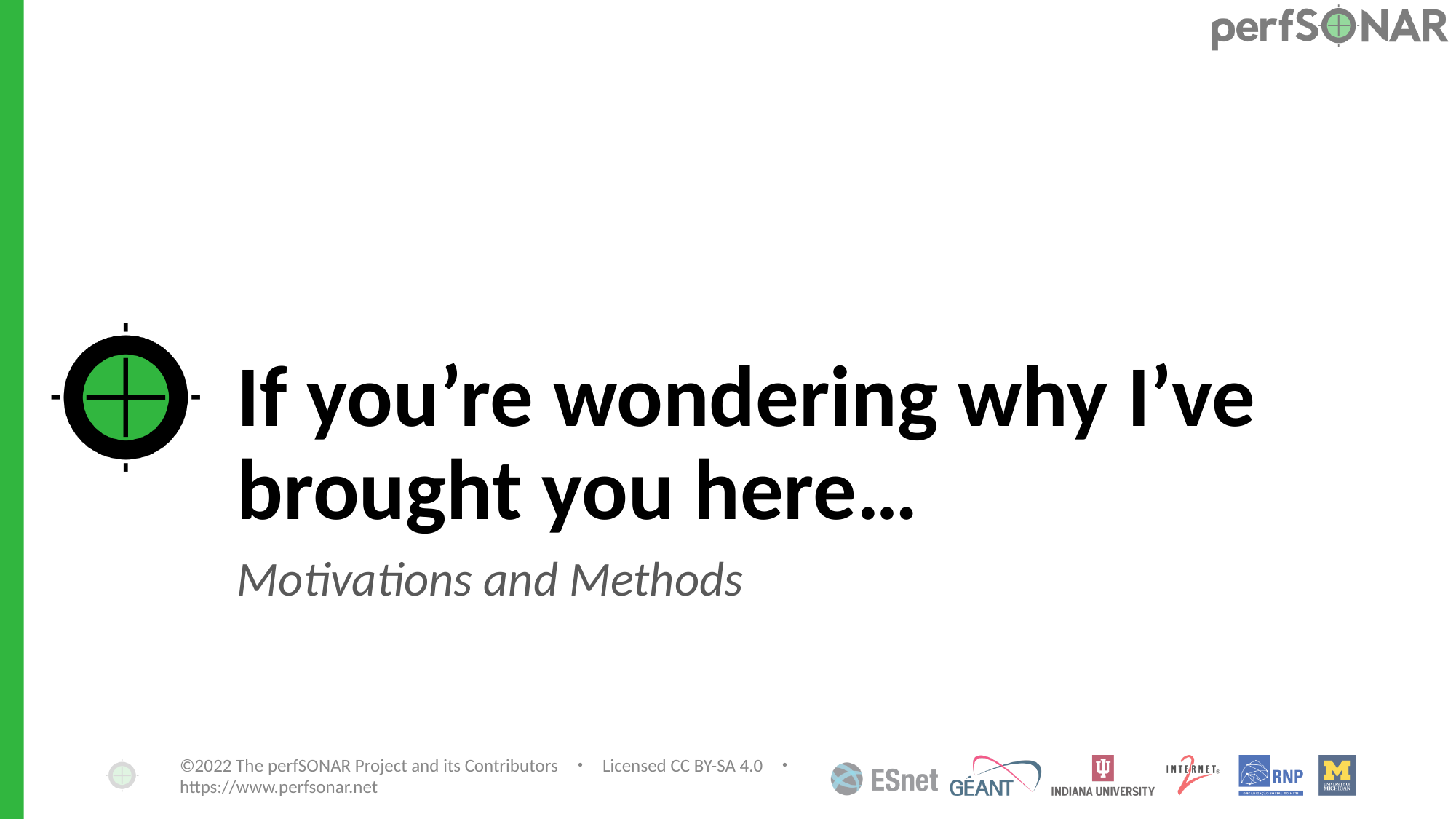

# If you’re wondering why I’ve brought you here…
Motivations and Methods

©2022 The perfSONAR Project and its Contributors  ・  Licensed CC BY-SA 4.0  ・  https://www.perfsonar.net